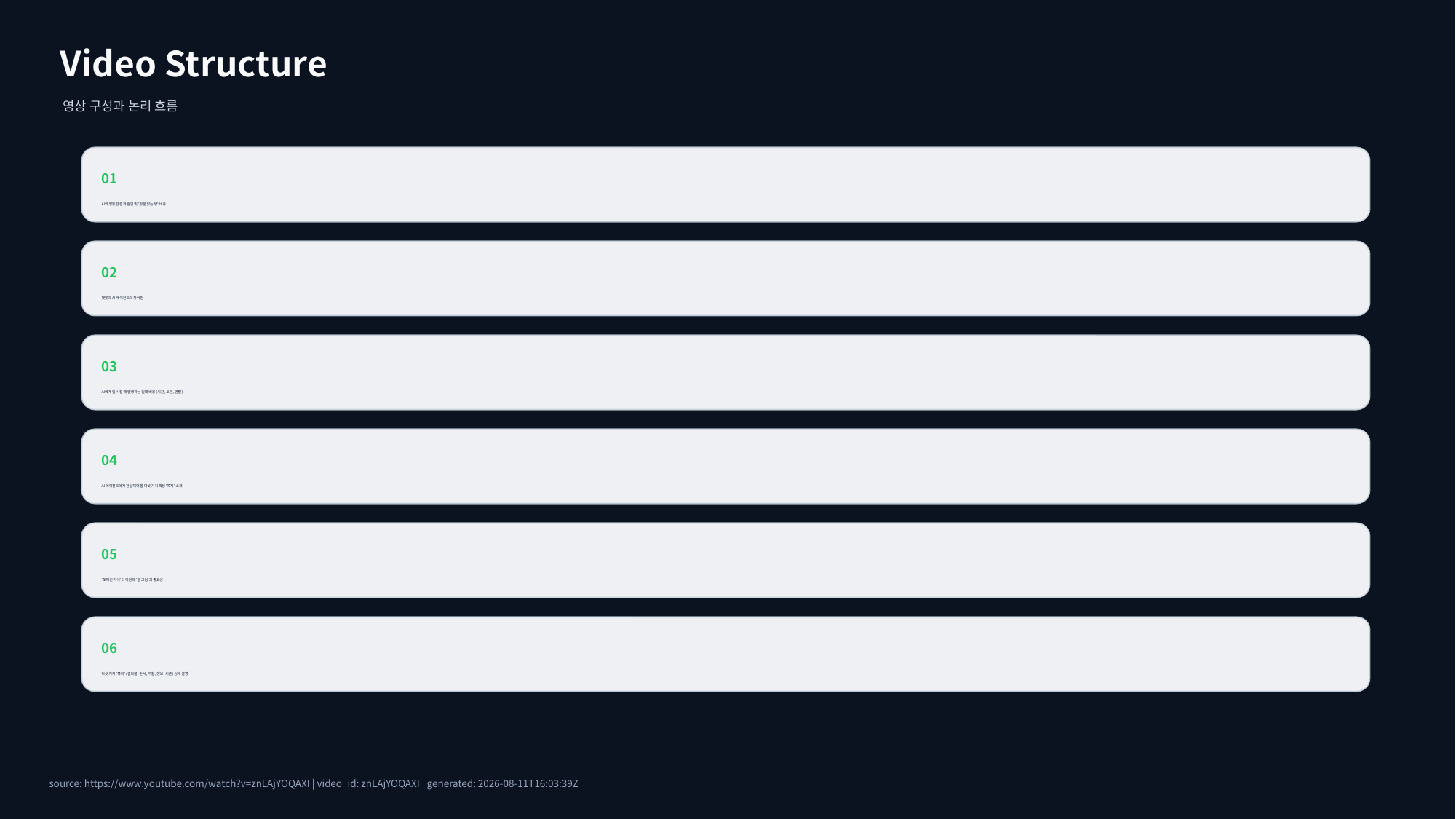

Video Structure
영상 구성과 논리 흐름

01
AI의 엉뚱한 결과 원인 및 '창문 없는 방' 비유

02
챗봇과 AI 에이전트의 차이점

03
AI에게 일 시킬 때 발생하는 실패 비용 (시간, 토큰, 멘탈)

04
AI 에이전트에게 전달해야 할 다섯 가지 핵심 '쪽지' 소개

05
'도메인 지식'의 어원과 '끝 그림'의 중요성

06
다섯 가지 '쪽지' (결과물, 순서, 역할, 정보, 기준) 상세 설명
source: https://www.youtube.com/watch?v=znLAjYOQAXI | video_id: znLAjYOQAXI | generated: 2026-08-11T16:03:39Z